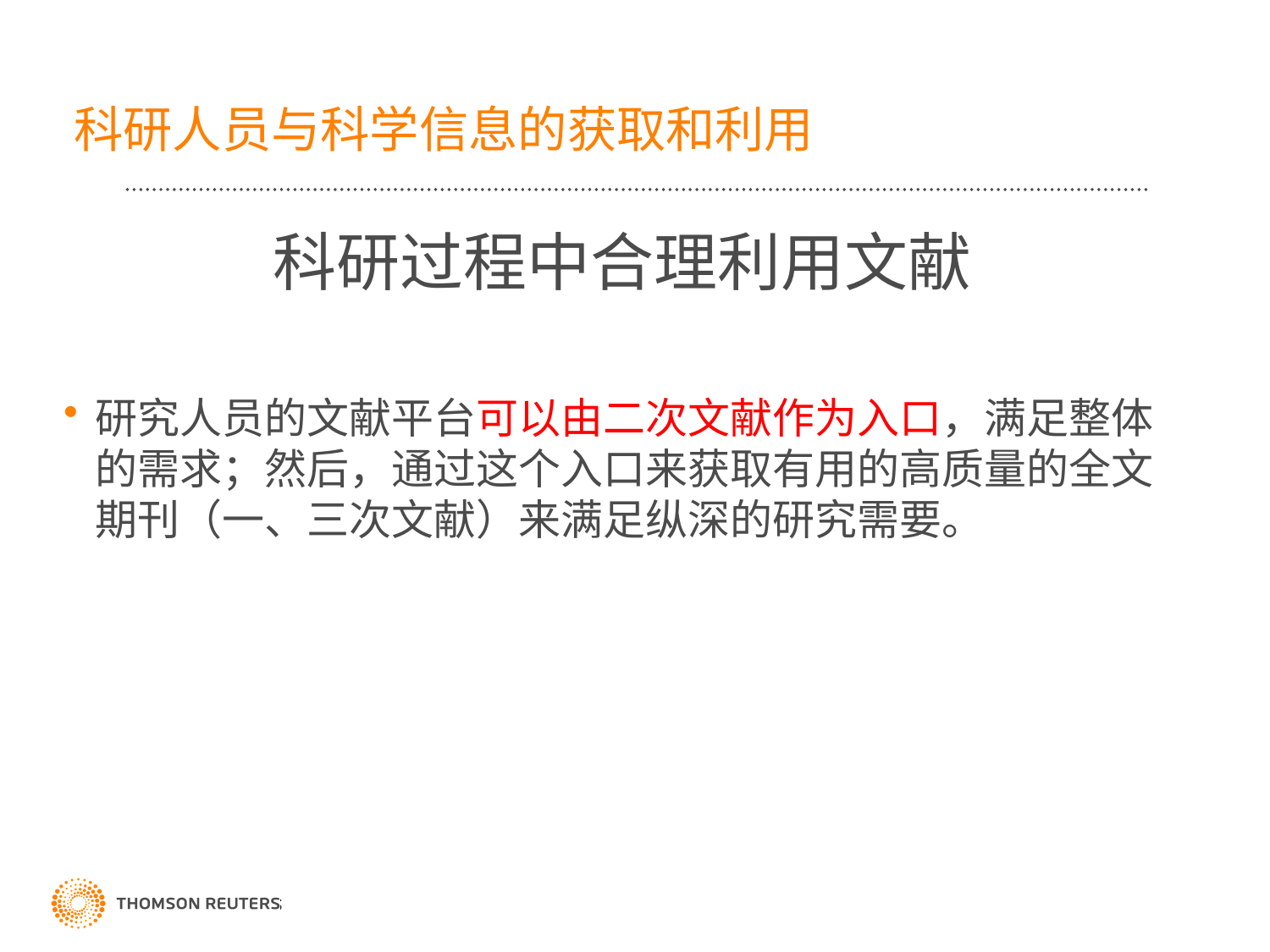

科研人员与科学信息的获取和利用
科研过程中合理利用文献

研究人员的文献平台可以由二次文献作为入口，满足整体的需求；然后，通过这个入口来获取有用的高质量的全文期刊（一、三次文献）来满足纵深的研究需要。